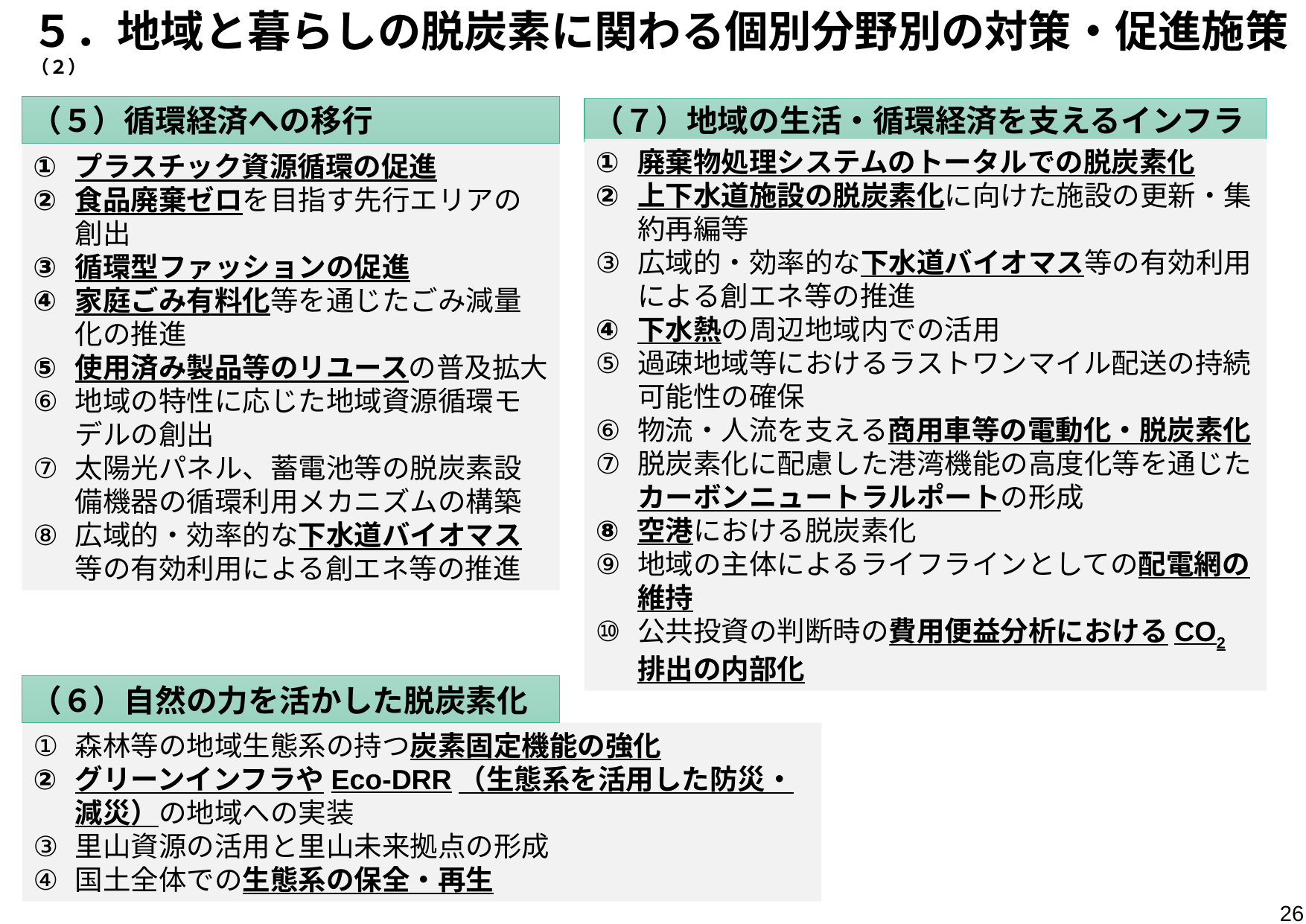

# ５．地域と暮らしの脱炭素に関わる個別分野別の対策・促進施策（２）
（５）循環経済への移行
（７）地域の生活・循環経済を支えるインフラ
廃棄物処理システムのトータルでの脱炭素化
上下水道施設の脱炭素化に向けた施設の更新・集約再編等
広域的・効率的な下水道バイオマス等の有効利用による創エネ等の推進
下水熱の周辺地域内での活用
過疎地域等におけるラストワンマイル配送の持続可能性の確保
物流・人流を支える商用車等の電動化・脱炭素化
脱炭素化に配慮した港湾機能の高度化等を通じたカーボンニュートラルポートの形成
空港における脱炭素化
地域の主体によるライフラインとしての配電網の維持
公共投資の判断時の費用便益分析におけるCO2排出の内部化
プラスチック資源循環の促進
食品廃棄ゼロを目指す先行エリアの創出
循環型ファッションの促進
家庭ごみ有料化等を通じたごみ減量化の推進
使用済み製品等のリユースの普及拡大
地域の特性に応じた地域資源循環モデルの創出
太陽光パネル、蓄電池等の脱炭素設備機器の循環利用メカニズムの構築
広域的・効率的な下水道バイオマス等の有効利用による創エネ等の推進
（６）自然の力を活かした脱炭素化
森林等の地域生態系の持つ炭素固定機能の強化
グリーンインフラやEco-DRR（生態系を活用した防災・減災）の地域への実装
里山資源の活用と里山未来拠点の形成
国土全体での生態系の保全・再生